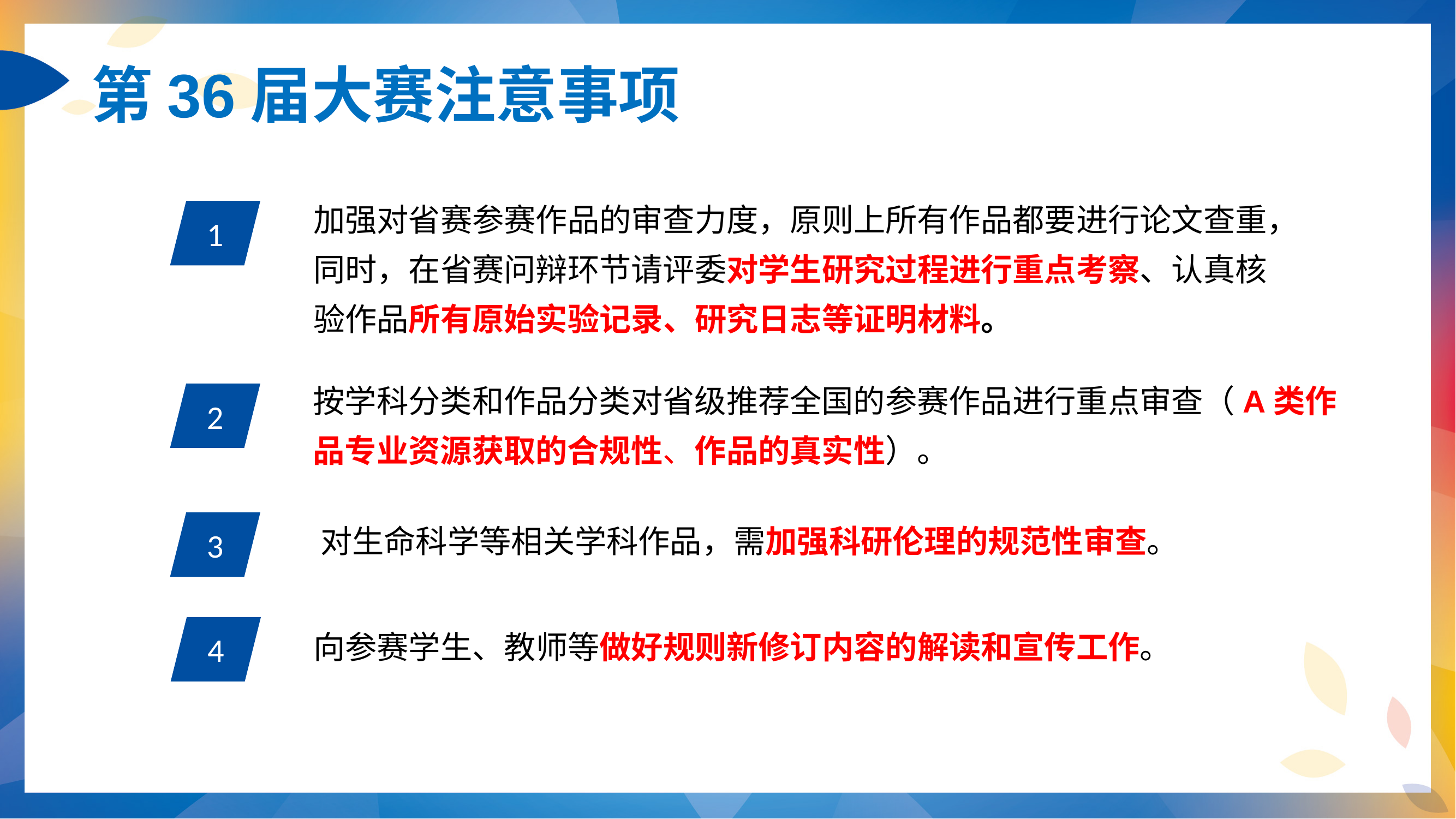

第36届大赛注意事项
加强对省赛参赛作品的审查力度，原则上所有作品都要进行论文查重，同时，在省赛问辩环节请评委对学生研究过程进行重点考察、认真核验作品所有原始实验记录、研究日志等证明材料。
1
按学科分类和作品分类对省级推荐全国的参赛作品进行重点审查（A类作品专业资源获取的合规性、作品的真实性）。
2
3
对生命科学等相关学科作品，需加强科研伦理的规范性审查。
向参赛学生、教师等做好规则新修订内容的解读和宣传工作。
4